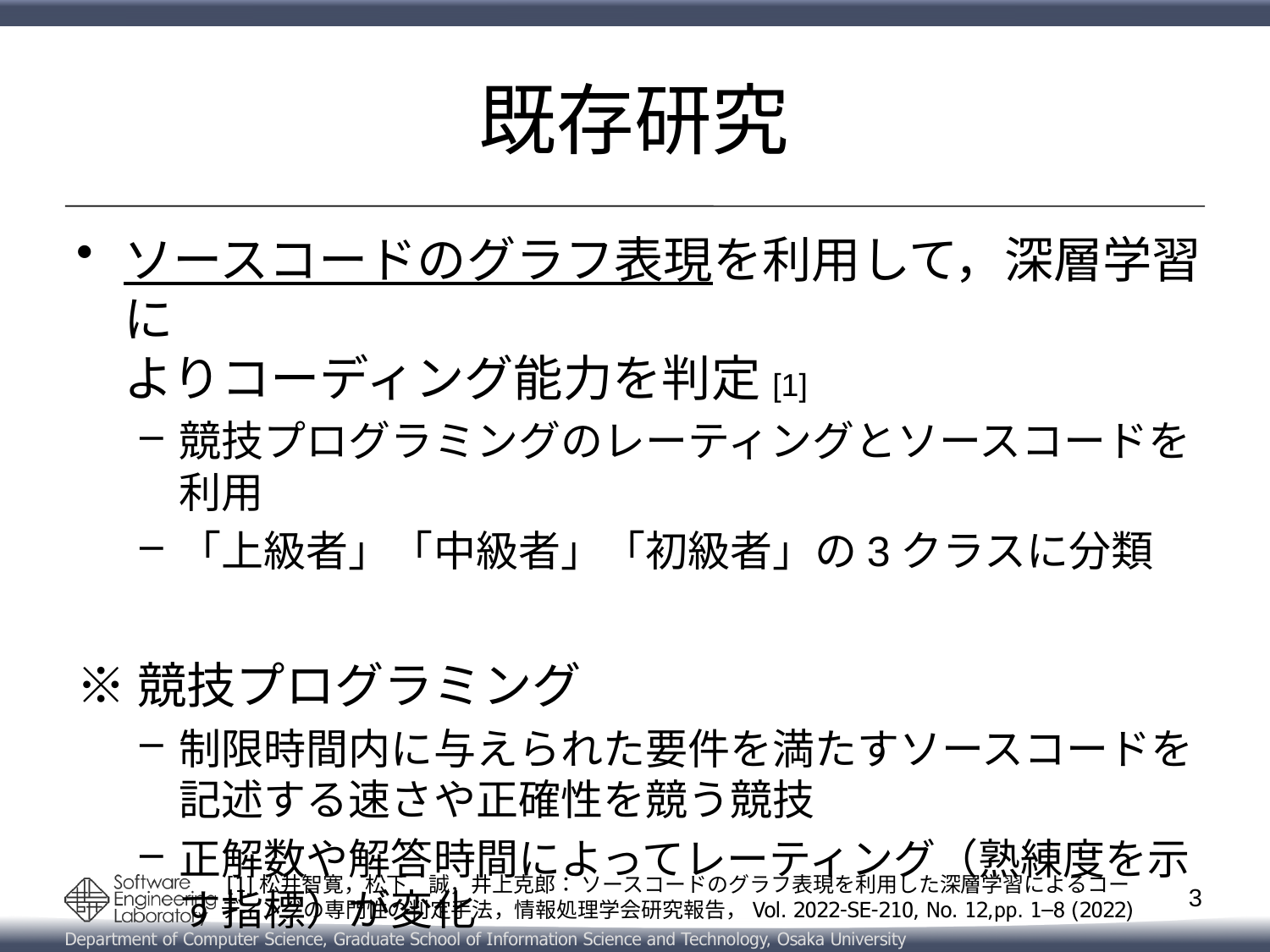

# 既存研究
ソースコードのグラフ表現を利用して，深層学習に
よりコーディング能力を判定[1]
競技プログラミングのレーティングとソースコードを利用
「上級者」「中級者」「初級者」の3クラスに分類

※競技プログラミング
制限時間内に与えられた要件を満たすソースコードを
記述する速さや正確性を競う競技
正解数や解答時間によってレーティング（熟練度を示す指標）が変化
 [1]松井智寛，松下　誠，井上克郎： ソースコードのグラフ表現を利用した深層学習によるコーディングの専門性の判定手法，情報処理学会研究報告，Vol. 2022-SE-210, No. 12,pp. 1–8 (2022)
3